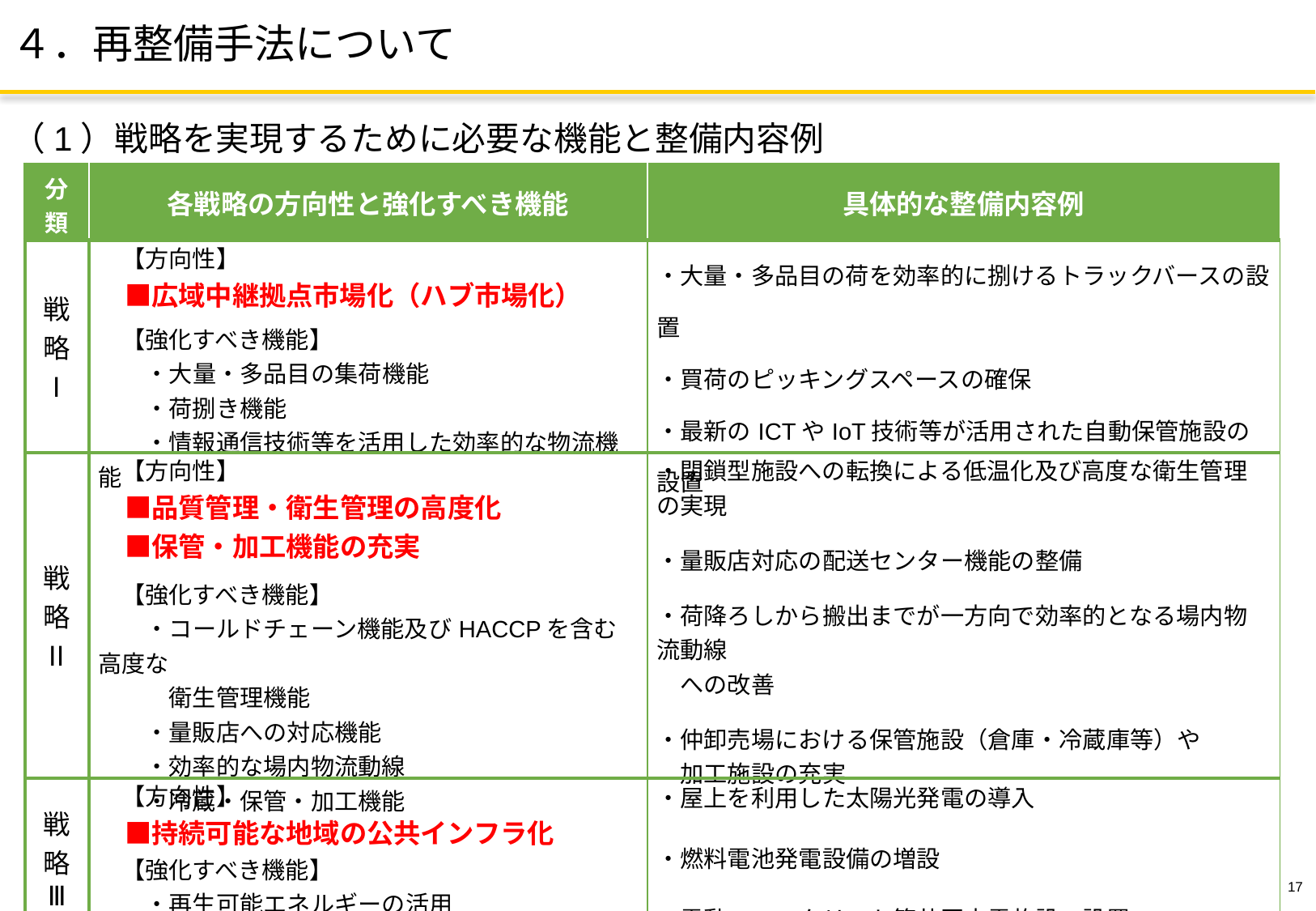

４．再整備手法について
（1）戦略を実現するために必要な機能と整備内容例
| 分類 | 各戦略の方向性と強化すべき機能 | 具体的な整備内容例 |
| --- | --- | --- |
| 戦略Ⅰ | 【方向性】 　■広域中継拠点市場化（ハブ市場化） 　【強化すべき機能】 　　・大量・多品目の集荷機能 　　・荷捌き機能 　　・情報通信技術等を活用した効率的な物流機能 | ・大量・多品目の荷を効率的に捌けるトラックバースの設置 ・買荷のピッキングスペースの確保 ・最新のICTやIoT技術等が活用された自動保管施設の設置 |
| 戦略Ⅱ | 【方向性】 　■品質管理・衛生管理の高度化 　■保管・加工機能の充実 　【強化すべき機能】 　　・コールドチェーン機能及びHACCPを含む高度な 　　　衛生管理機能 　　・量販店への対応機能 　　・効率的な場内物流動線 　　・冷蔵・保管・加工機能 | ・閉鎖型施設への転換による低温化及び高度な衛生管理の実現 ・量販店対応の配送センター機能の整備 ・荷降ろしから搬出までが一方向で効率的となる場内物流動線 　への改善 ・仲卸売場における保管施設（倉庫・冷蔵庫等）や　 　加工施設の充実 |
| 戦略 Ⅲ | 【方向性】 　■持続可能な地域の公共インフラ化 　【強化すべき機能】 　　・再生可能エネルギーの活用 　　・自家発電能力 | ・屋上を利用した太陽光発電の導入 ・燃料電池発電設備の増設 ・電動フォークリフト等共同充電施設の設置 |
17